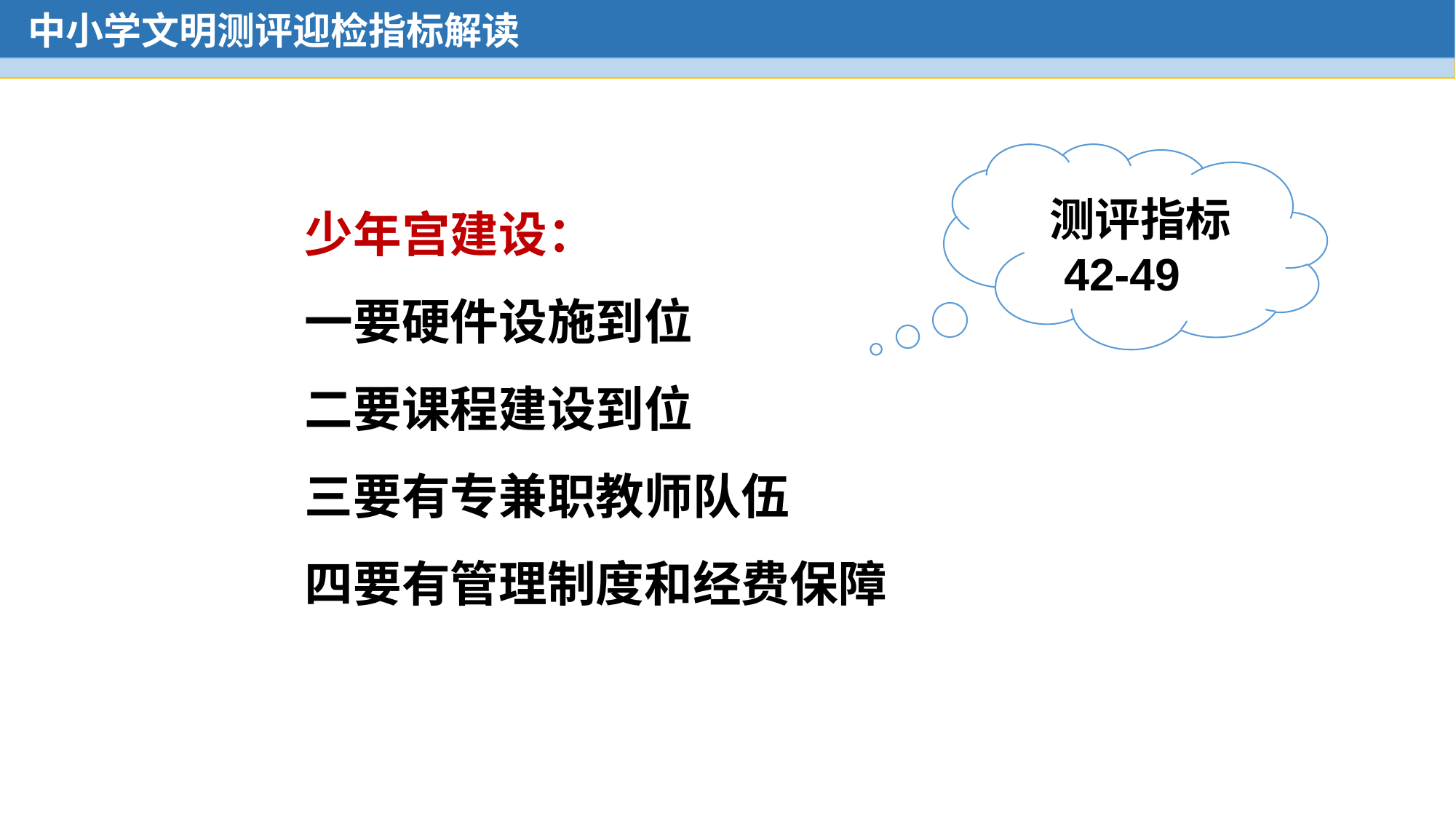

LOGO
中小学文明测评迎检指标解读

      测评指标
       42-49
少年宫建设：
一要硬件设施到位
二要课程建设到位
三要有专兼职教师队伍
四要有管理制度和经费保障